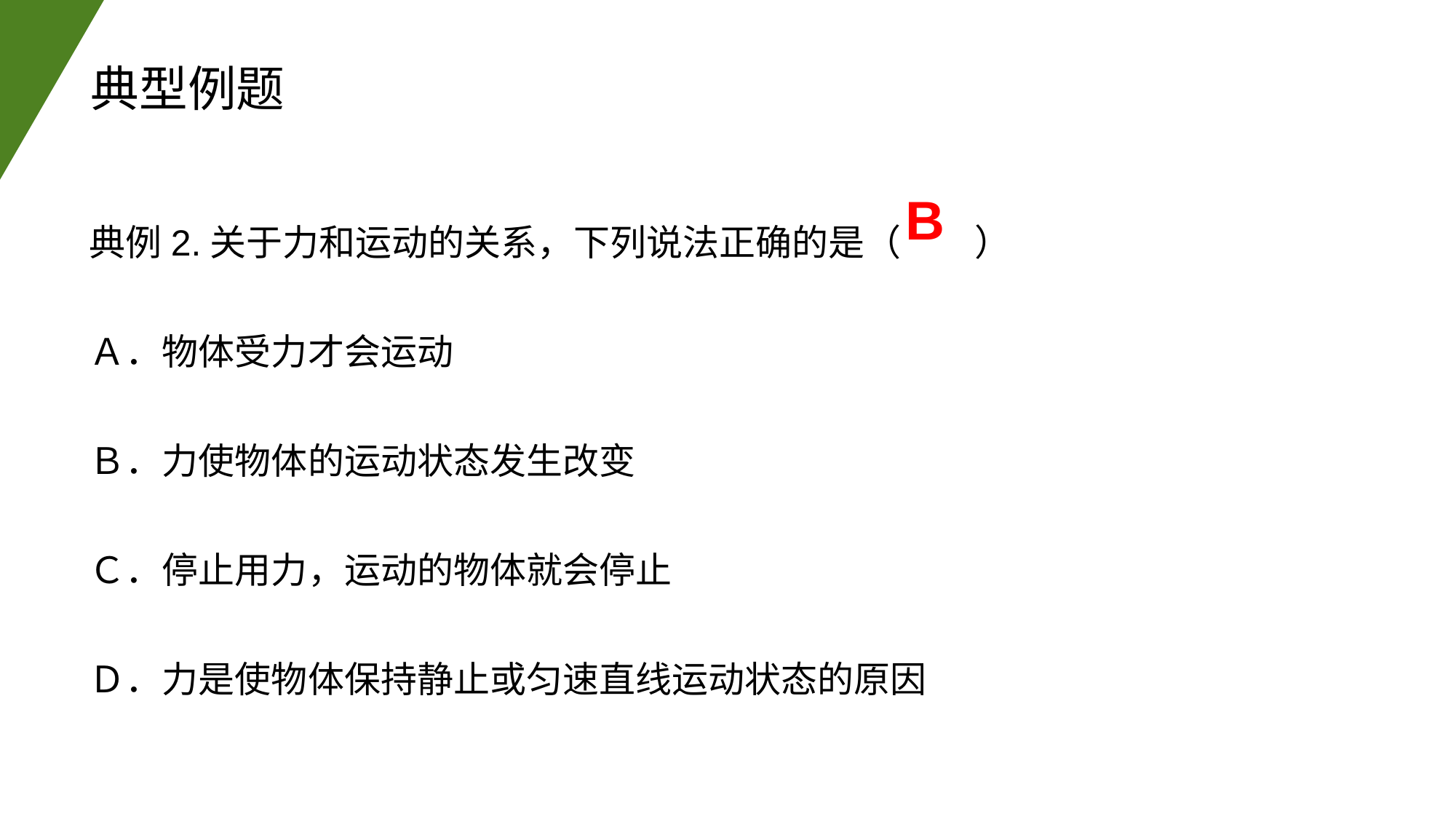

典型例题
典例2.关于力和运动的关系，下列说法正确的是（         ）
Ａ．物体受力才会运动
Ｂ．力使物体的运动状态发生改变
Ｃ．停止用力，运动的物体就会停止
Ｄ．力是使物体保持静止或匀速直线运动状态的原因
B